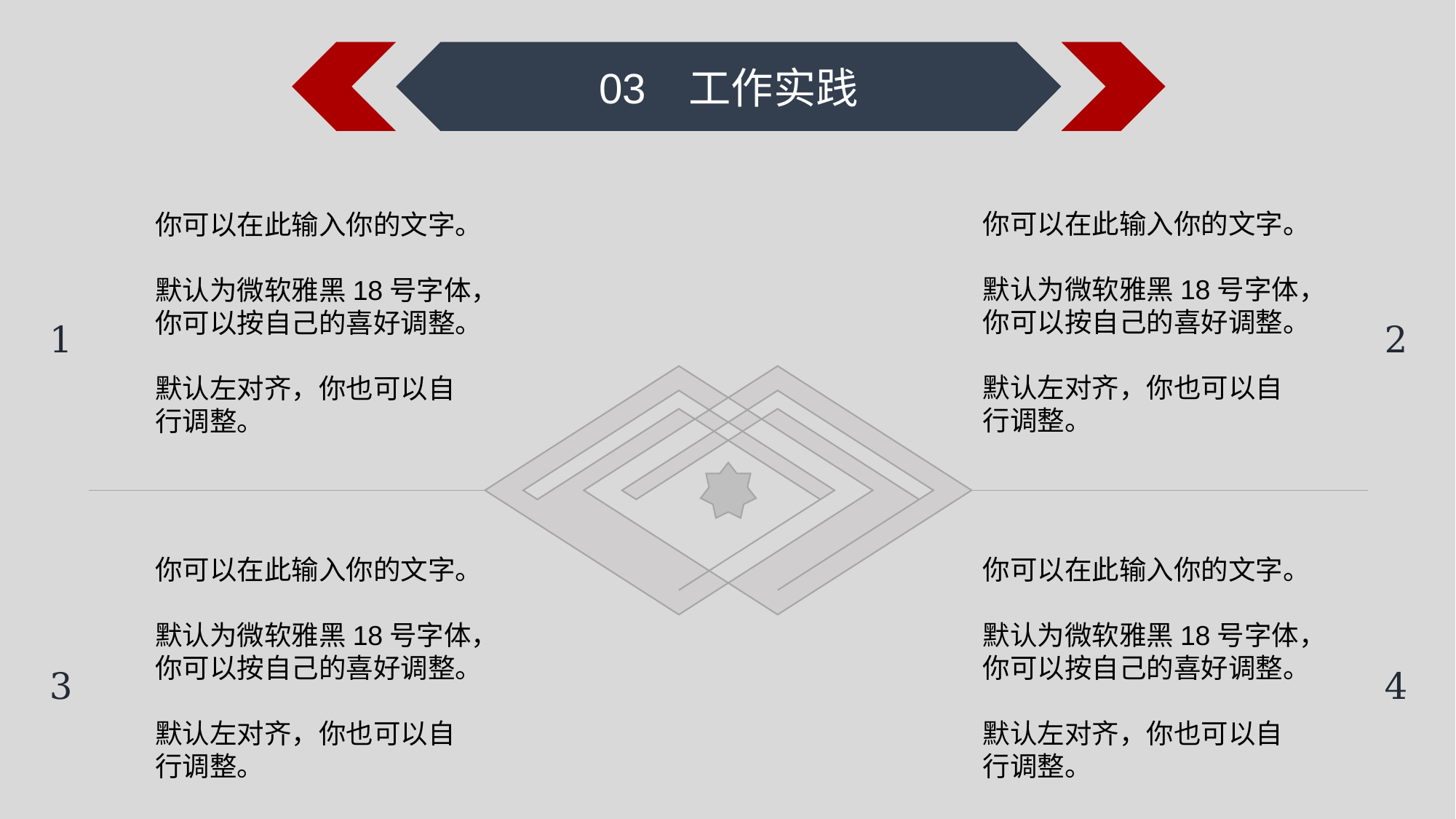

03    工作实践

你可以在此输入你的文字。

默认为微软雅黑18号字体，你可以按自己的喜好调整。

默认左对齐，你也可以自行调整。

你可以在此输入你的文字。

默认为微软雅黑18号字体，你可以按自己的喜好调整。

默认左对齐，你也可以自行调整。

1
2

你可以在此输入你的文字。

默认为微软雅黑18号字体，你可以按自己的喜好调整。

默认左对齐，你也可以自行调整。

你可以在此输入你的文字。

默认为微软雅黑18号字体，你可以按自己的喜好调整。

默认左对齐，你也可以自行调整。

3
4